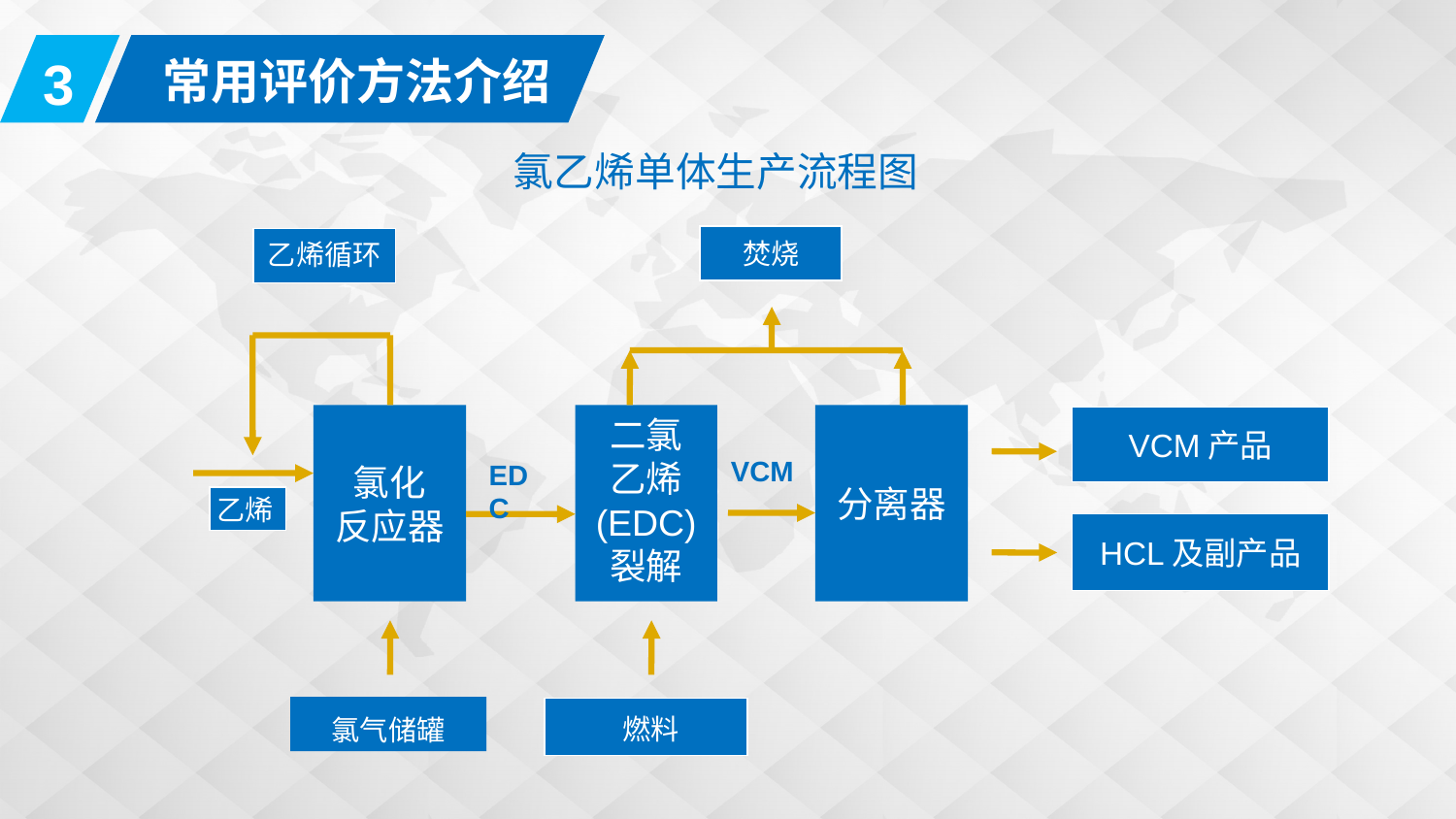

3
常用评价方法介绍

氯乙烯单体生产流程图

焚烧
乙烯循环

氯化
反应器
二氯
乙烯
(EDC)
裂解
分离器
VCM产品
VCM
EDC

乙烯

HCL及副产品

氯气储罐

燃料